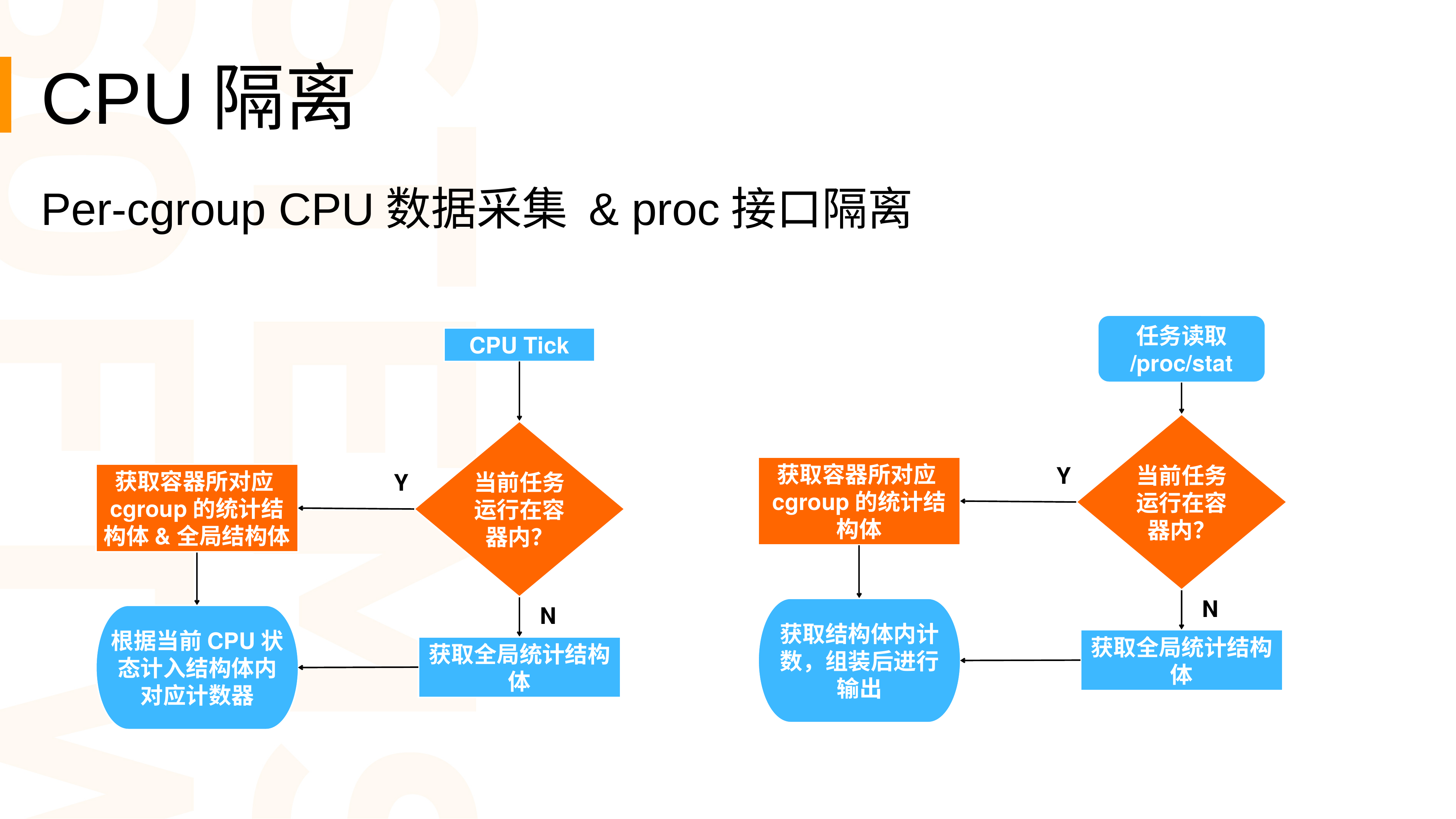

CPU隔离

Per-cgroup CPU数据采集 & proc接口隔离
任务读取
/proc/stat
CPU Tick
当前任务运行在容器内？
当前任务运行在容器内？
获取容器所对应cgroup的统计结构体
Y
获取容器所对应cgroup的统计结构体&全局结构体
Y
N
N
获取结构体内计数，组装后进行输出
根据当前CPU状态计入结构体内对应计数器
获取全局统计结构体
获取全局统计结构体